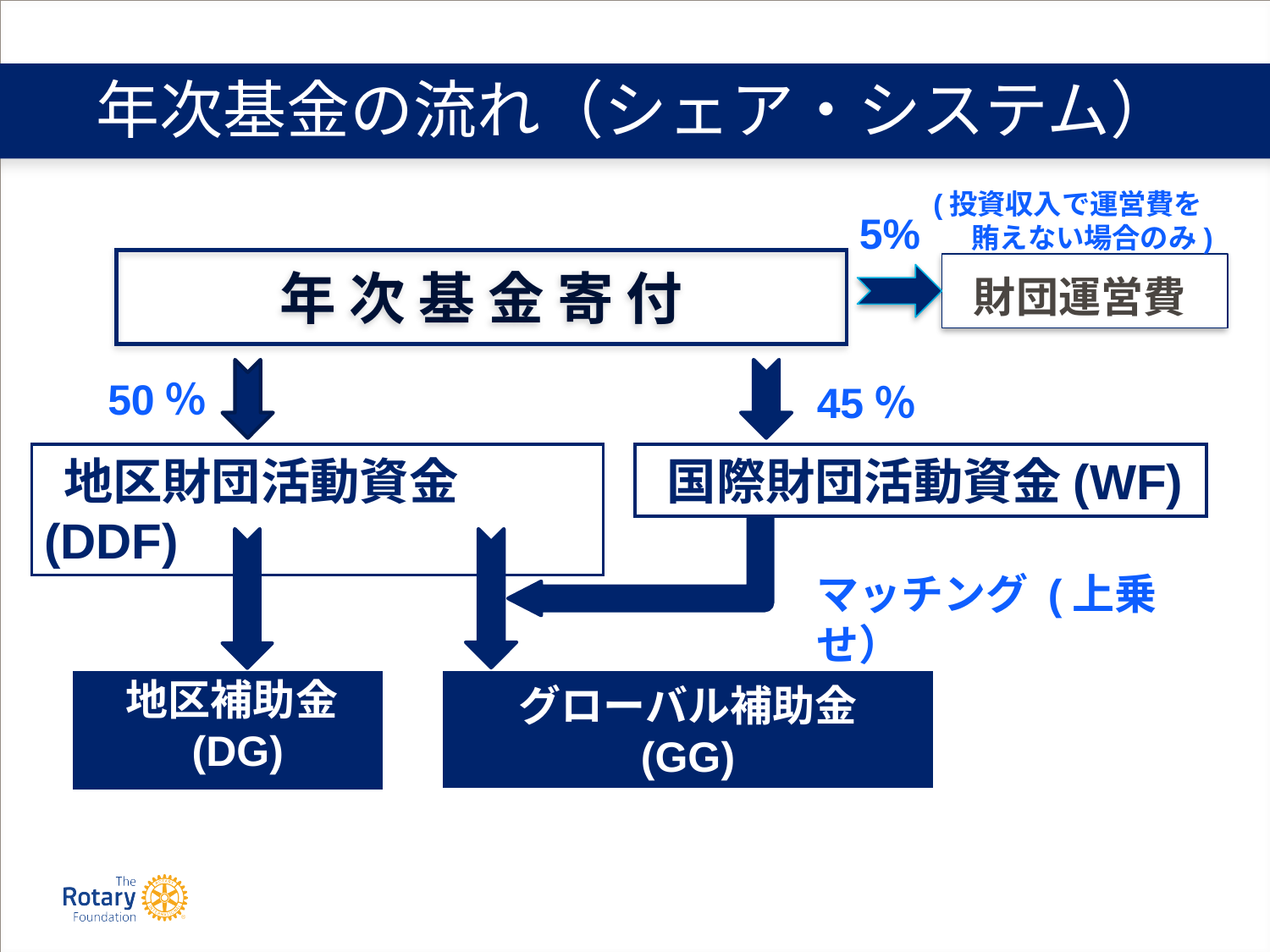

# 年次基金の流れ（シェア・システム）
(投資収入で運営費を
     賄えない場合のみ)

5%
年 次 基 金 寄 付

財団運営費
50％
45％

 地区財団活動資金(DDF)
 国際財団活動資金(WF)

マッチング (上乗せ）

地区補助金
 (DG)
グローバル補助金
 (GG)